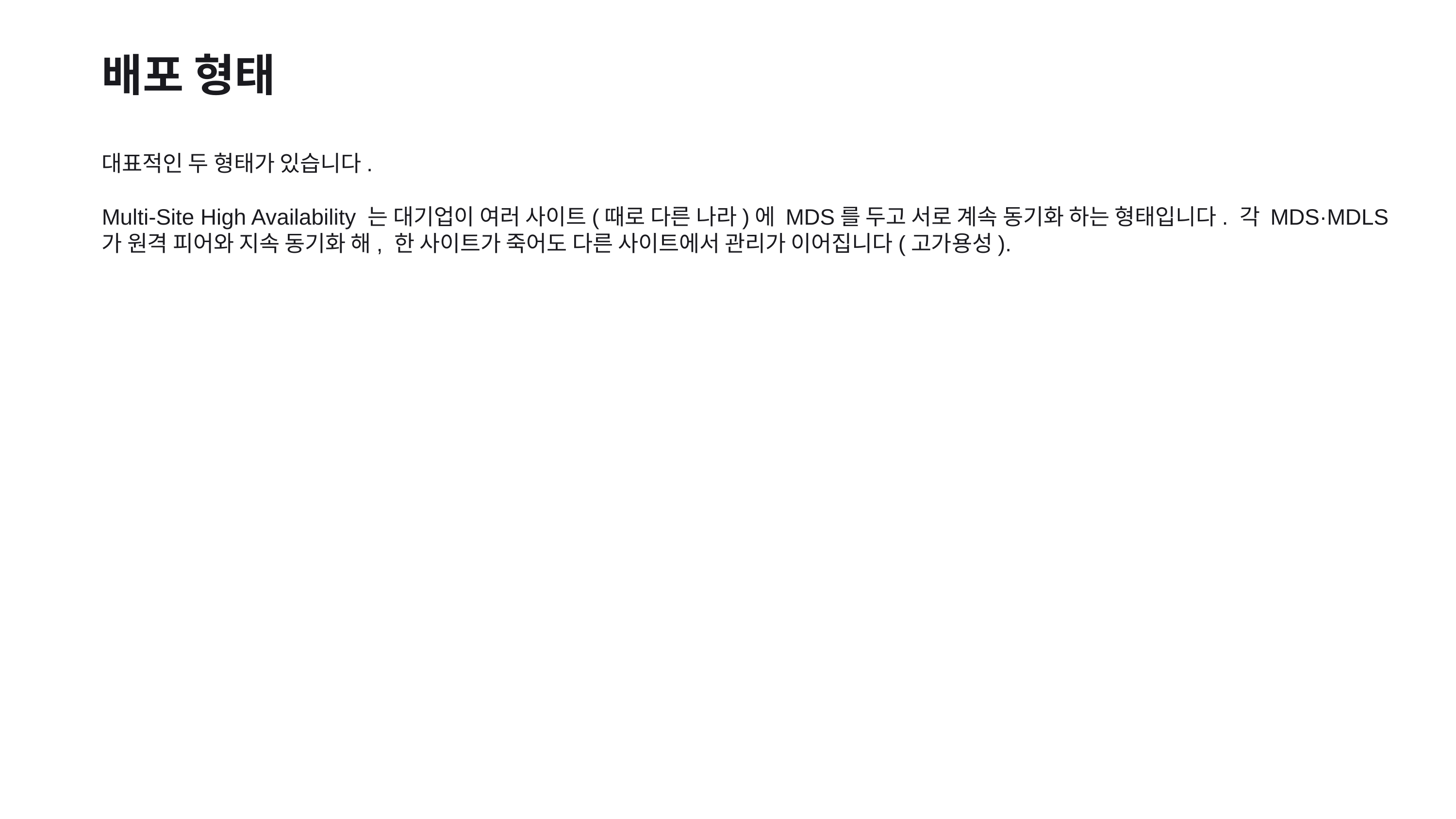

배포 형태
대표적인 두 형태가 있습니다.

Multi-Site High Availability 는 대기업이 여러 사이트(때로 다른 나라)에 MDS를 두고 서로 계속 동기화 하는 형태입니다. 각 MDS·MDLS가 원격 피어와 지속 동기화 해, 한 사이트가 죽어도 다른 사이트에서 관리가 이어집니다(고가용성).